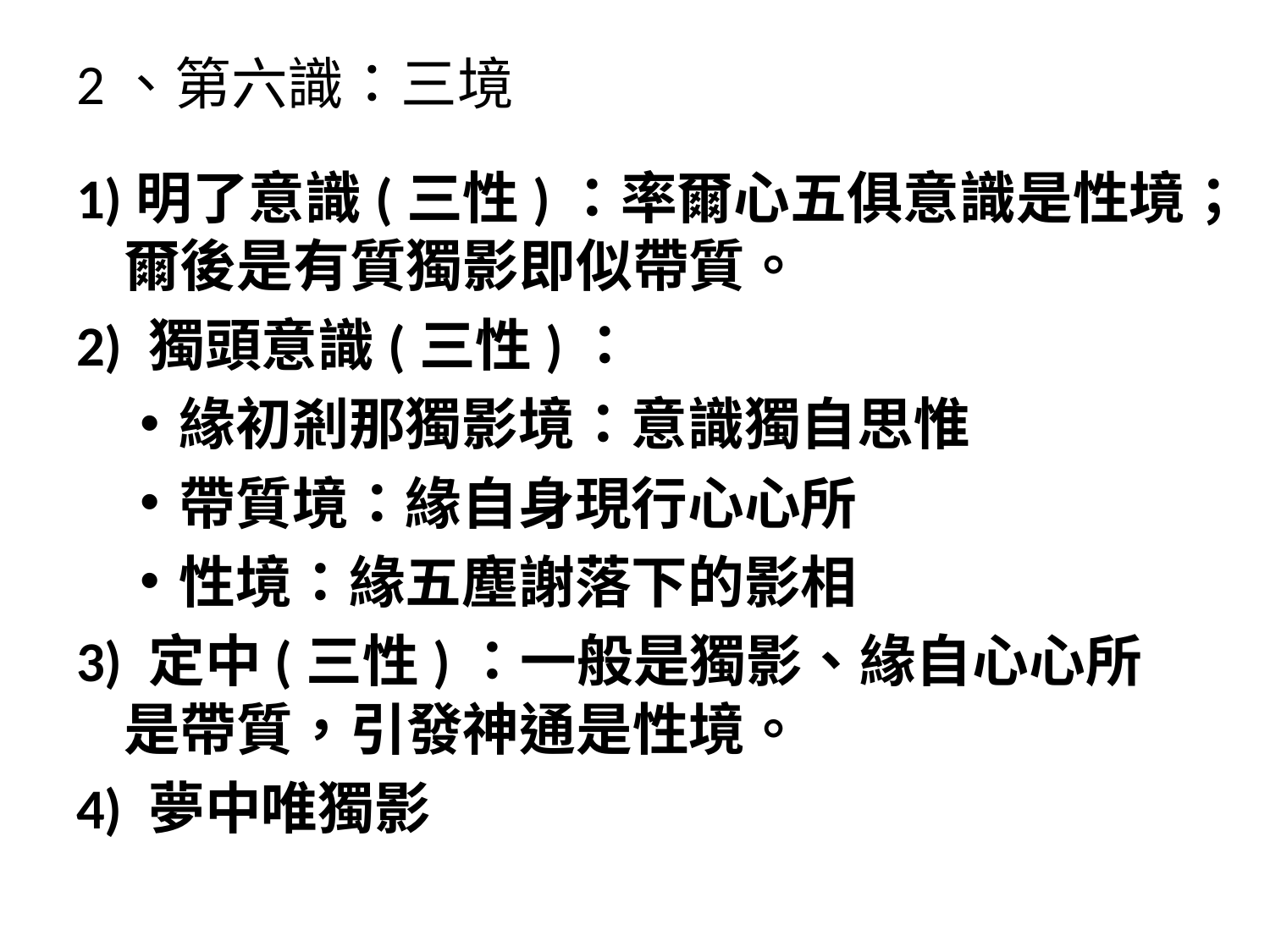

# 2、第六識：三境
1)明了意識(三性)：率爾心五俱意識是性境；爾後是有質獨影即似帶質。
2) 獨頭意識(三性)：
緣初剎那獨影境：意識獨自思惟
帶質境：緣自身現行心心所
性境：緣五塵謝落下的影相
3) 定中(三性)：一般是獨影、緣自心心所是帶質，引發神通是性境。
4) 夢中唯獨影